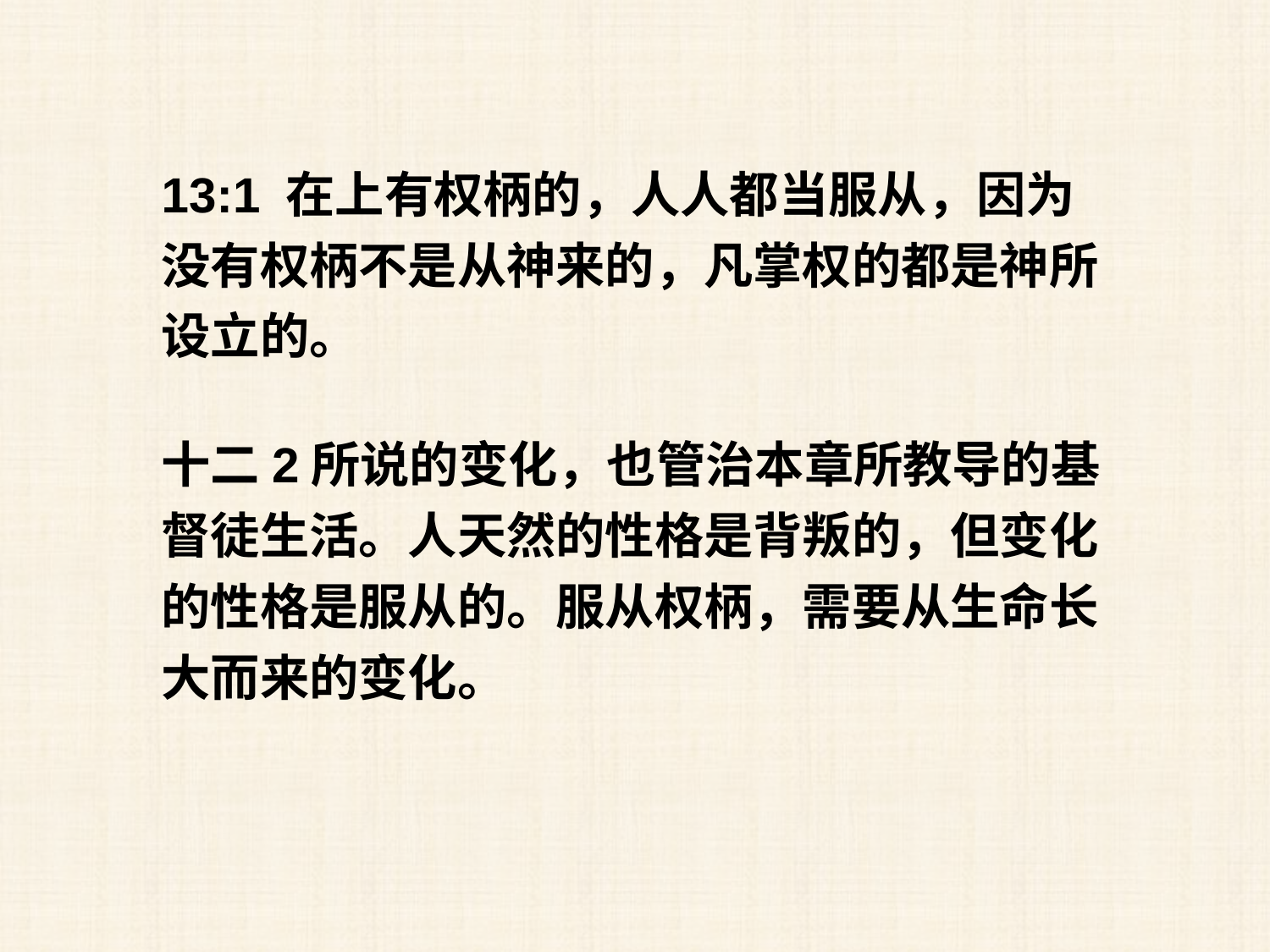

13:1 在上有权柄的，人人都当服从，因为没有权柄不是从神来的，凡掌权的都是神所设立的。
十二2所说的变化，也管治本章所教导的基督徒生活。人天然的性格是背叛的，但变化的性格是服从的。服从权柄，需要从生命长大而来的变化。